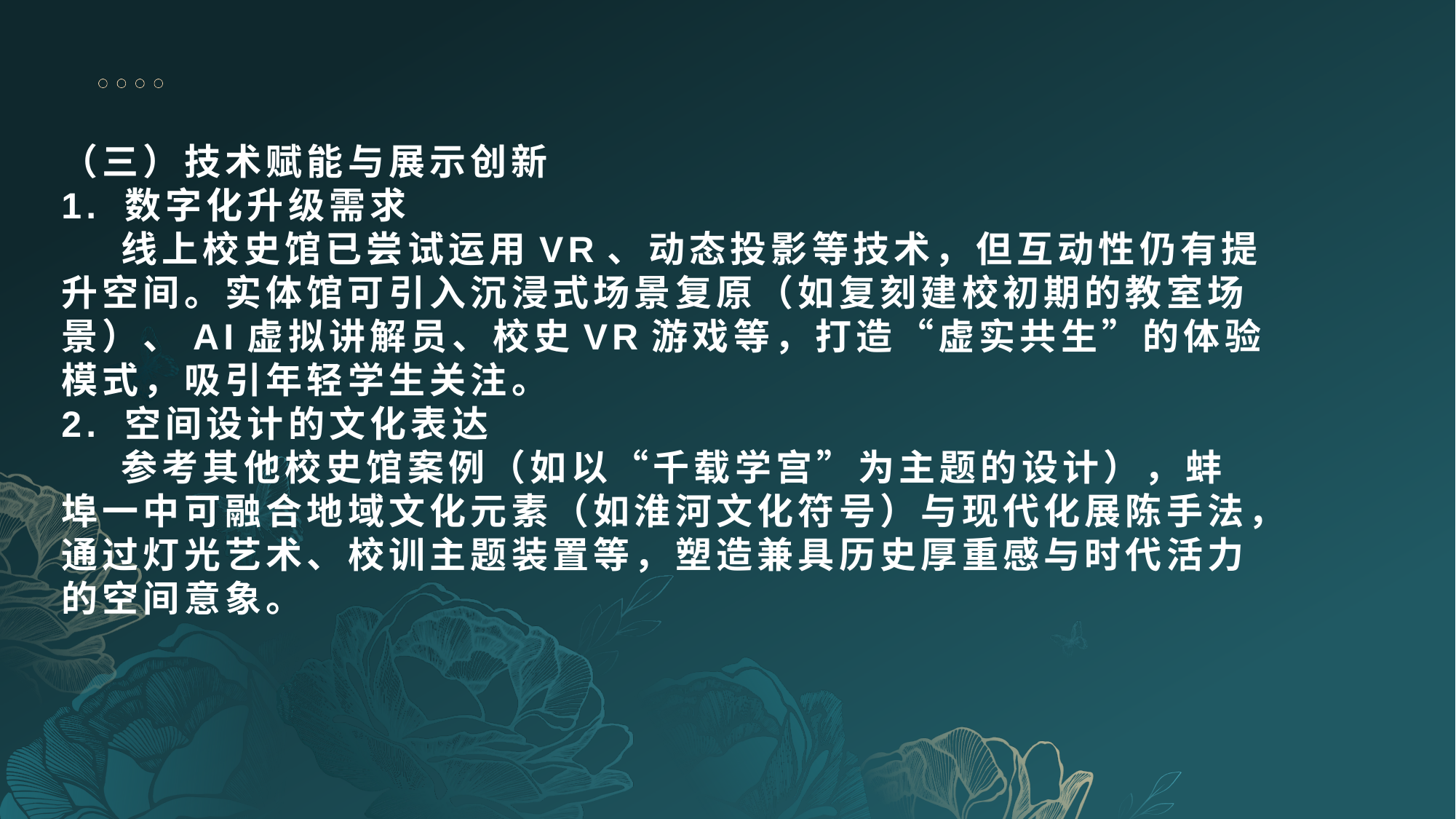

（三）技术赋能与展示创新
1. 数字化升级需求
    线上校史馆已尝试运用VR、动态投影等技术，但互动性仍有提
升空间。实体馆可引入沉浸式场景复原（如复刻建校初期的教室场
景）、AI虚拟讲解员、校史VR游戏等，打造“虚实共生”的体验
模式，吸引年轻学生关注。
2. 空间设计的文化表达
    参考其他校史馆案例（如以“千载学宫”为主题的设计），蚌
埠一中可融合地域文化元素（如淮河文化符号）与现代化展陈手法，
通过灯光艺术、校训主题装置等，塑造兼具历史厚重感与时代活力
的空间意象。